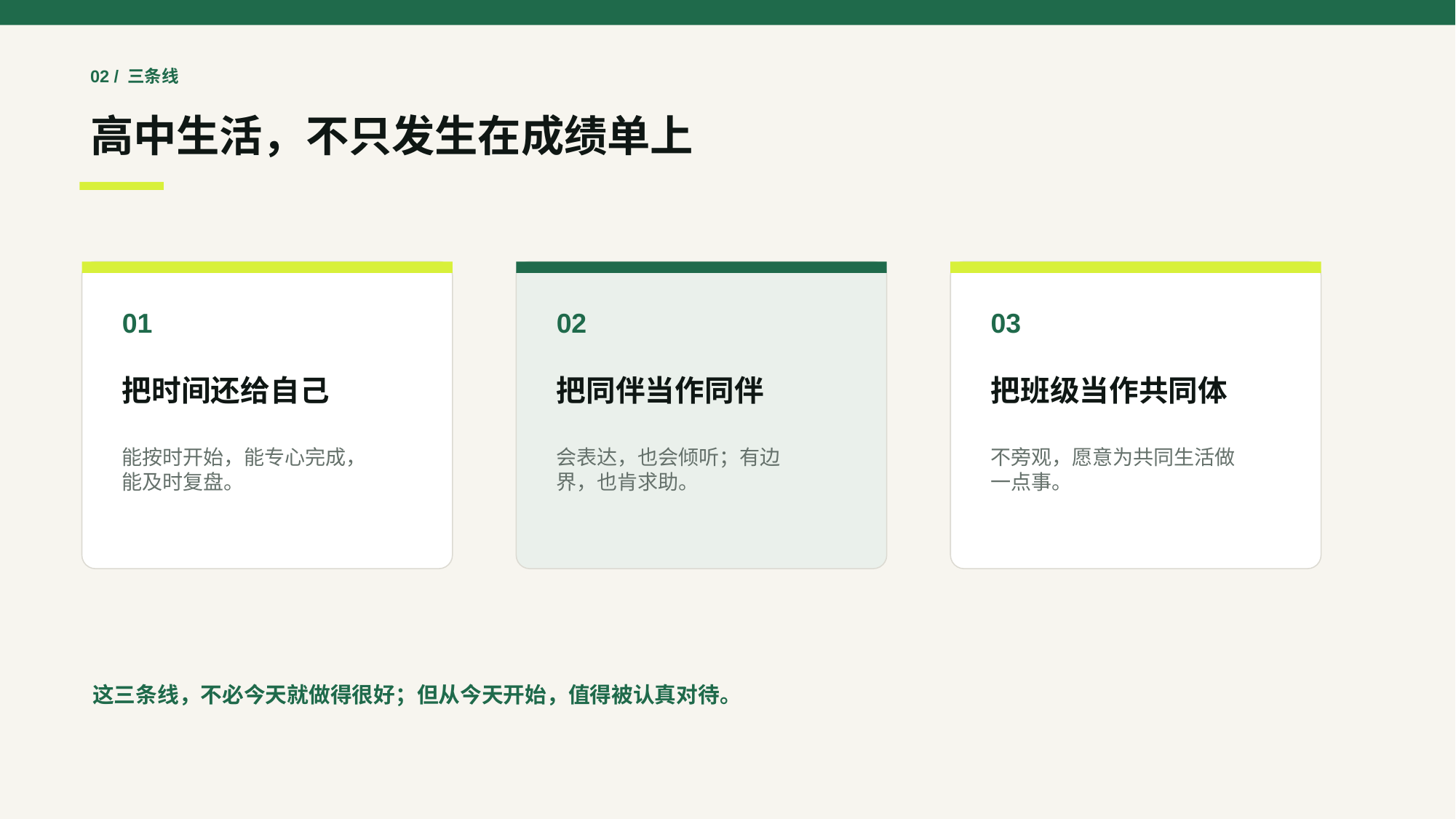

02 / 三条线
高中生活，不只发生在成绩单上

01
02
03
把时间还给自己
把同伴当作同伴
把班级当作共同体
能按时开始，能专心完成，能及时复盘。
会表达，也会倾听；有边界，也肯求助。
不旁观，愿意为共同生活做一点事。
这三条线，不必今天就做得很好；但从今天开始，值得被认真对待。